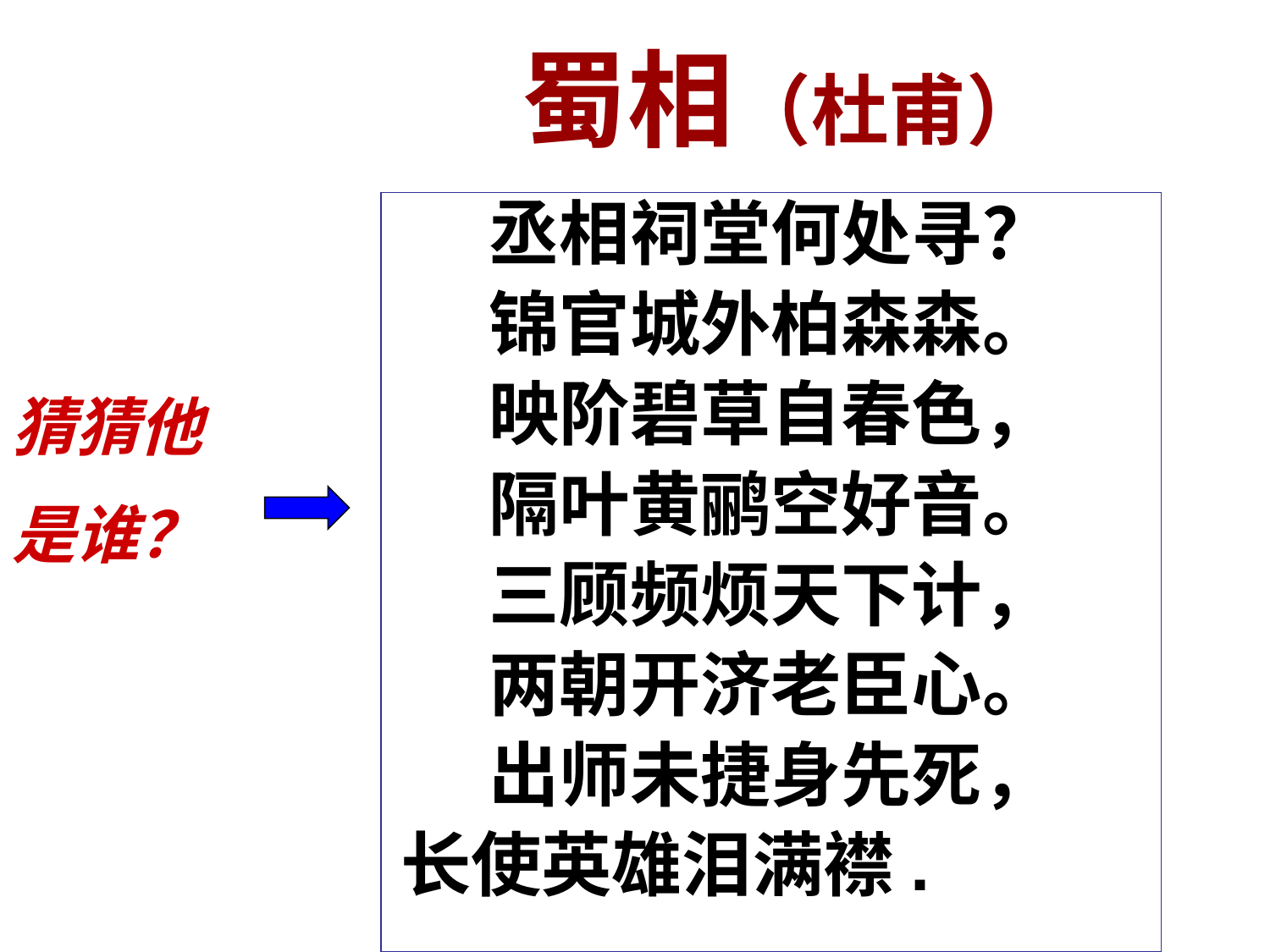

# 蜀相（杜甫）
丞相祠堂何处寻？
锦官城外柏森森。
映阶碧草自春色，
隔叶黄鹂空好音。
三顾频烦天下计，
两朝开济老臣心。
出师未捷身先死，
长使英雄泪满襟.
猜猜他
是谁？